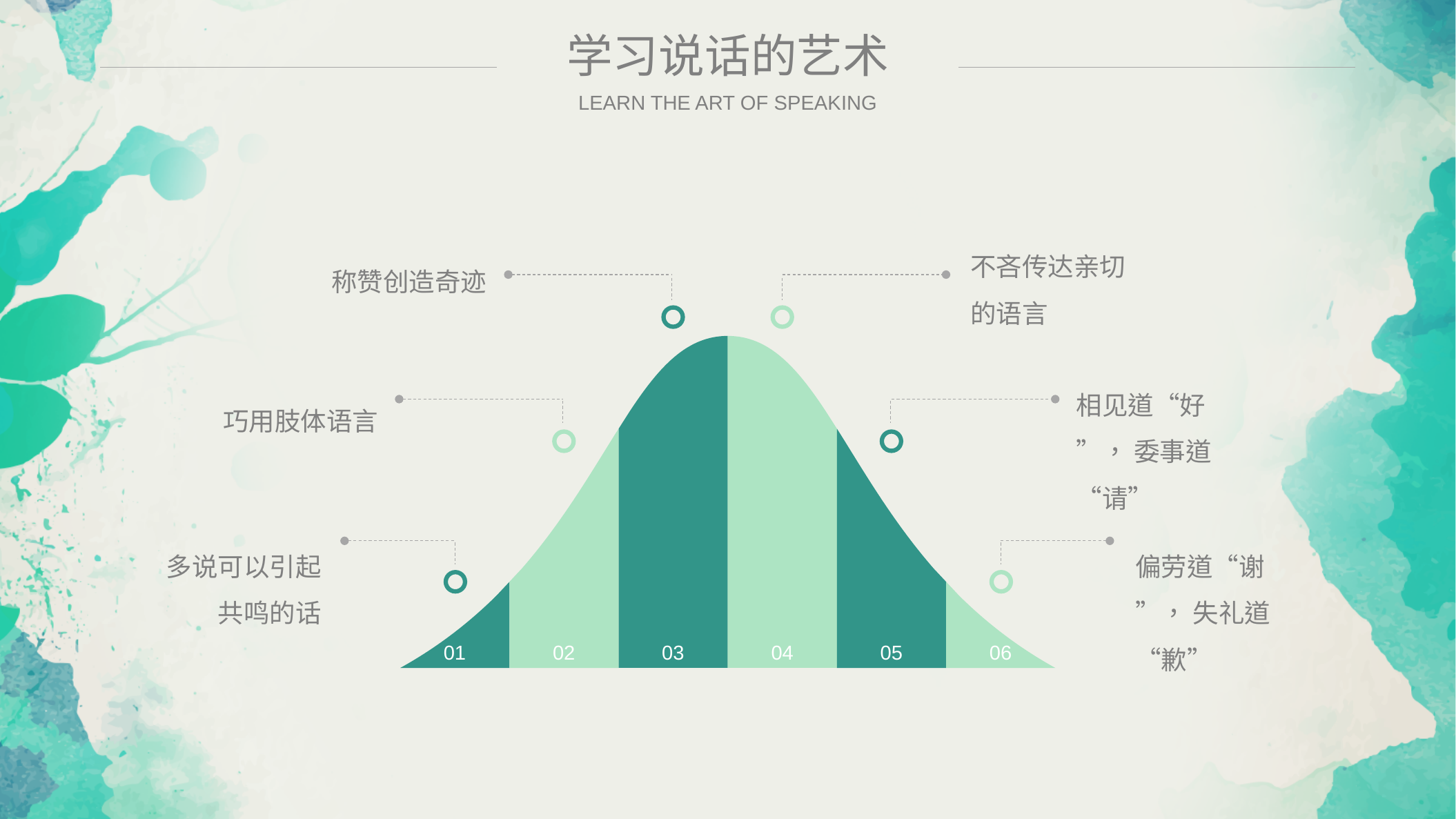

学习说话的艺术
LEARN THE ART OF SPEAKING
不吝传达亲切的语言
称赞创造奇迹

相见道“好”， 委事道“请”
巧用肢体语言

多说可以引起共鸣的话
偏劳道“谢”， 失礼道“歉”

01
02
03
04
05
06